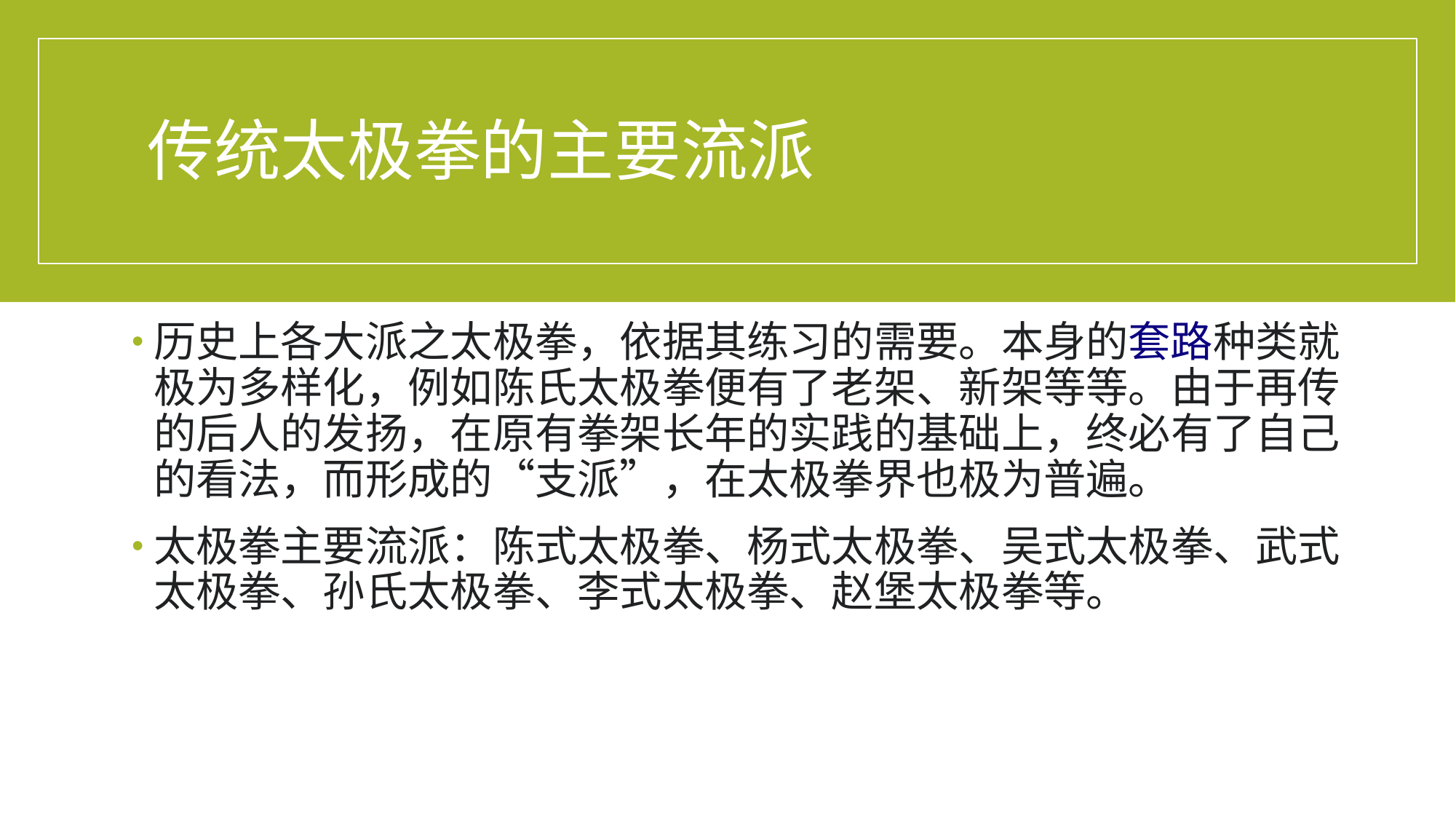

# 传统太极拳的主要流派

历史上各大派之太极拳，依据其练习的需要。本身的套路种类就极为多样化，例如陈氏太极拳便有了老架、新架等等。由于再传的后人的发扬，在原有拳架长年的实践的基础上，终必有了自己的看法，而形成的“支派”，在太极拳界也极为普遍。
太极拳主要流派：陈式太极拳、杨式太极拳、吴式太极拳、武式太极拳、孙氏太极拳、李式太极拳、赵堡太极拳等。